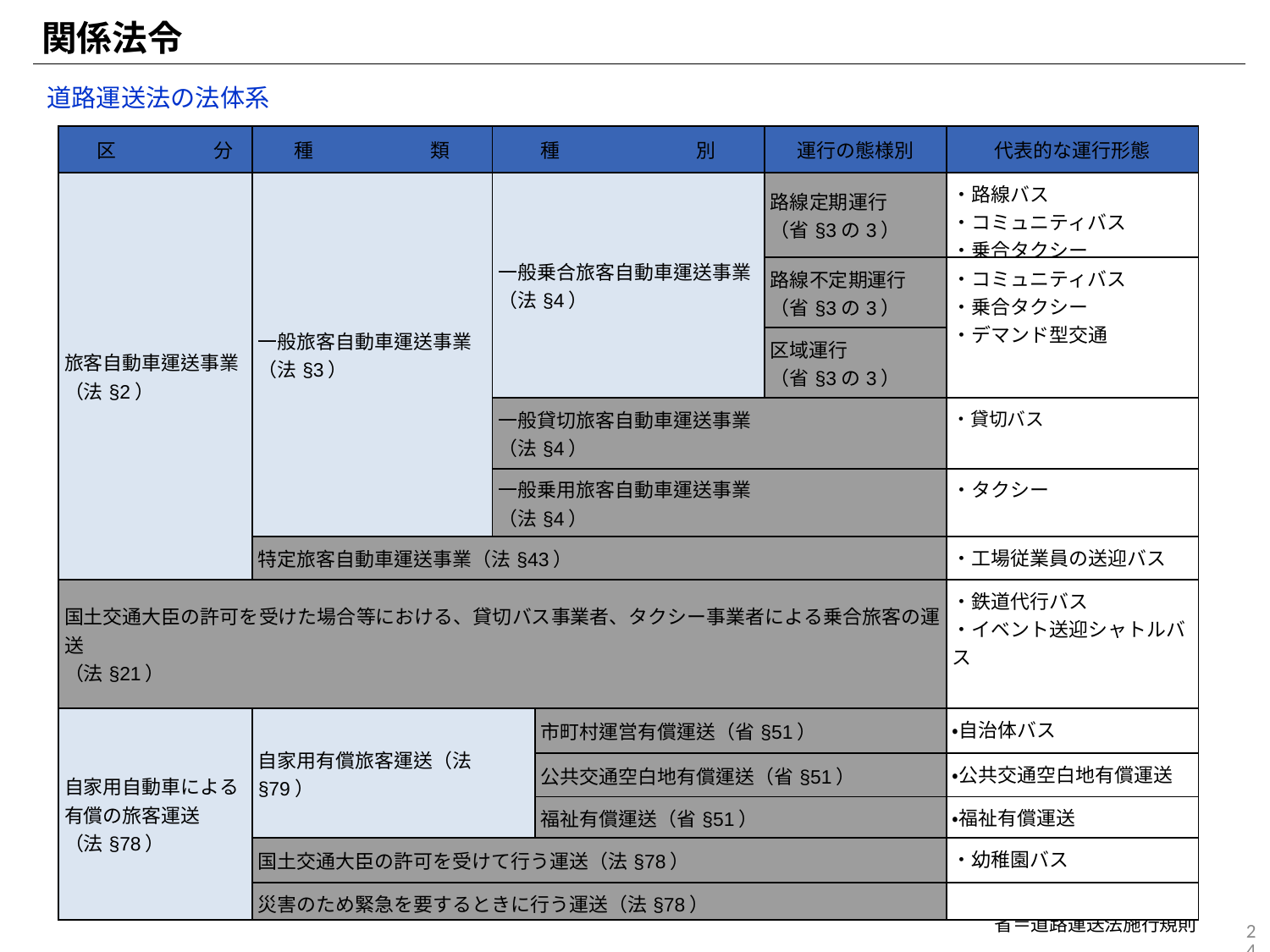

関係法令
道路運送法の法体系
| 区　　　　　分 | 種　　　　　　類 | 種　　　　　　　別 |  | 運行の態様別 | 代表的な運行形態 |
| --- | --- | --- | --- | --- | --- |
| 旅客自動車運送事業 （法§2） | 一般旅客自動車運送事業（法§3） | 一般乗合旅客自動車運送事業 （法§4） |  | 路線定期運行 （省§3の3） | ・路線バス ・コミュニティバス ・乗合タクシー |
|  |  |  |  | 路線不定期運行 （省§3の3） | ・コミュニティバス ・乗合タクシー ・デマンド型交通 |
|  |  |  |  | 区域運行 （省§3の3） |  |
|  |  | 一般貸切旅客自動車運送事業 （法§4） |  |  | ・貸切バス |
|  |  | 一般乗用旅客自動車運送事業 （法§4） |  |  | ・タクシー |
|  | 特定旅客自動車運送事業（法§43） |  |  |  | ・工場従業員の送迎バス |
| 国土交通大臣の許可を受けた場合等における、貸切バス事業者、タクシー事業者による乗合旅客の運送 （法§21） |  |  |  |  | ・鉄道代行バス　 ・イベント送迎シャトルバス |
| 自家用自動車による有償の旅客運送 （法§78） | 自家用有償旅客運送（法§79） |  | 市町村運営有償運送（省§51） |  | ・自治体バス |
|  |  |  | 公共交通空白地有償運送（省§51） |  | ・公共交通空白地有償運送 |
|  |  |  | 福祉有償運送（省§51） |  | ・福祉有償運送 |
|  | 国土交通大臣の許可を受けて行う運送（法§78） |  |  |  | ・幼稚園バス |
|  | 災害のため緊急を要するときに行う運送（法§78） |  |  |  |  |
法＝道路運送法
省＝道路運送法施行規則
24